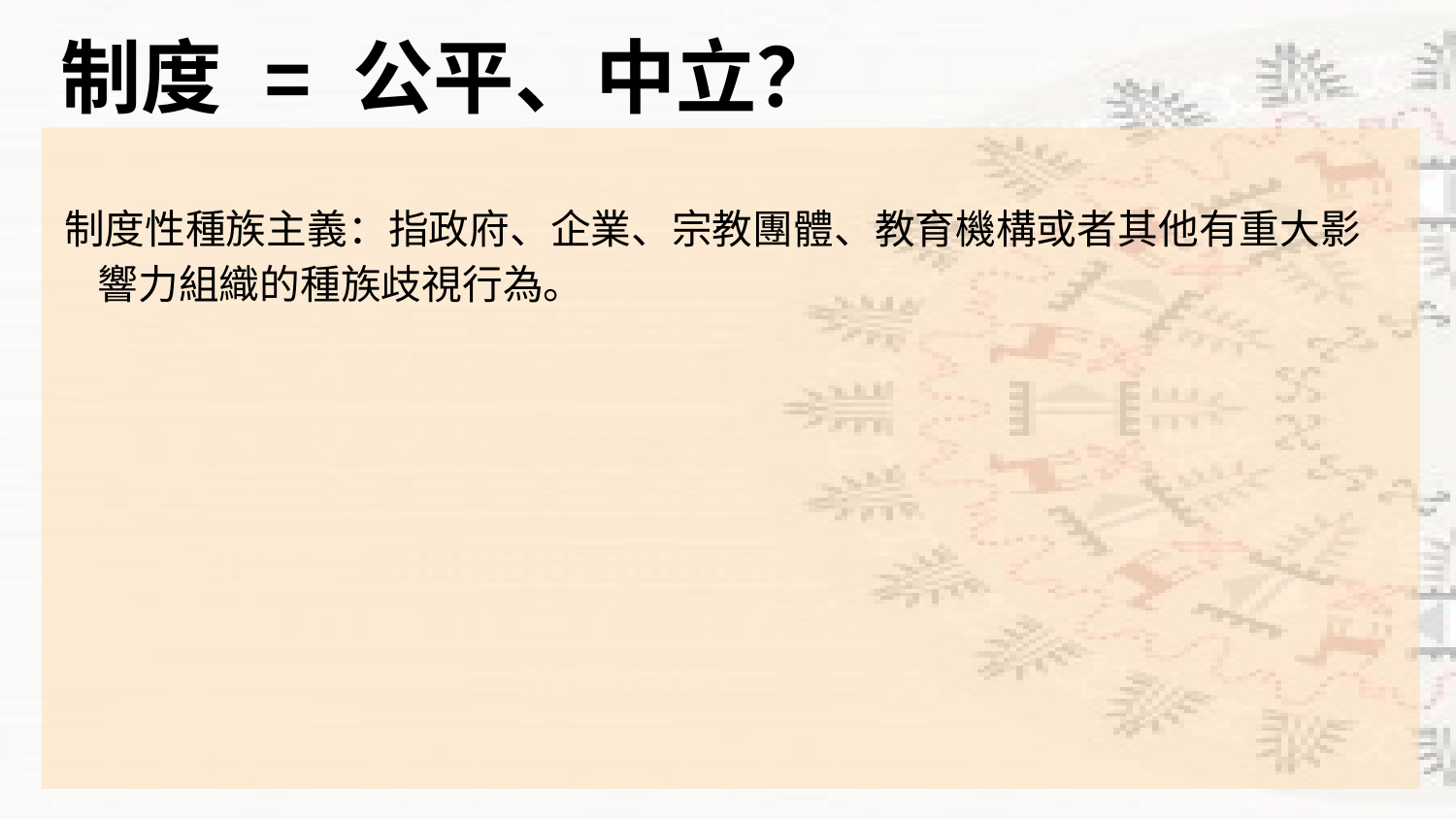

# 制度 = 公平、中立？

制度性種族主義：指政府、企業、宗教團體、教育機構或者其他有重大影      響力組織的種族歧視行為。